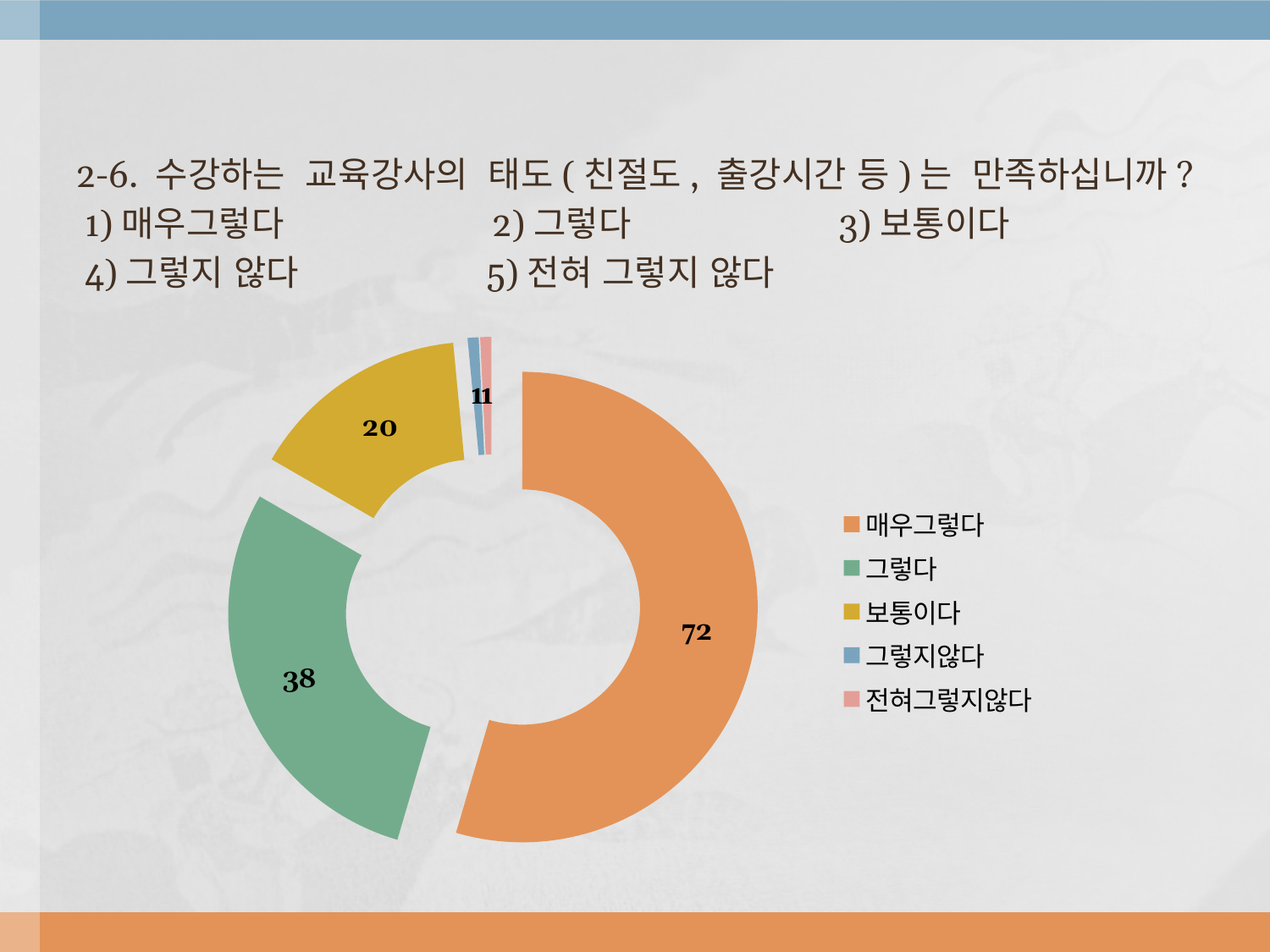

2-6. 수강하는  교육강사의  태도(친절도, 출강시간 등)는  만족하십니까?
 1)매우그렇다                    2)그렇다                    3)보통이다
 4)그렇지 않다                  5)전혀 그렇지 않다

### Chart

| Category | 친절만족도 |
|---|---|
| 매우그렇다 | 72.0 |
| 그렇다 | 38.0 |
| 보통이다 | 20.0 |
| 그렇지않다 | 1.0 |
| 전혀그렇지않다 | 1.0 |